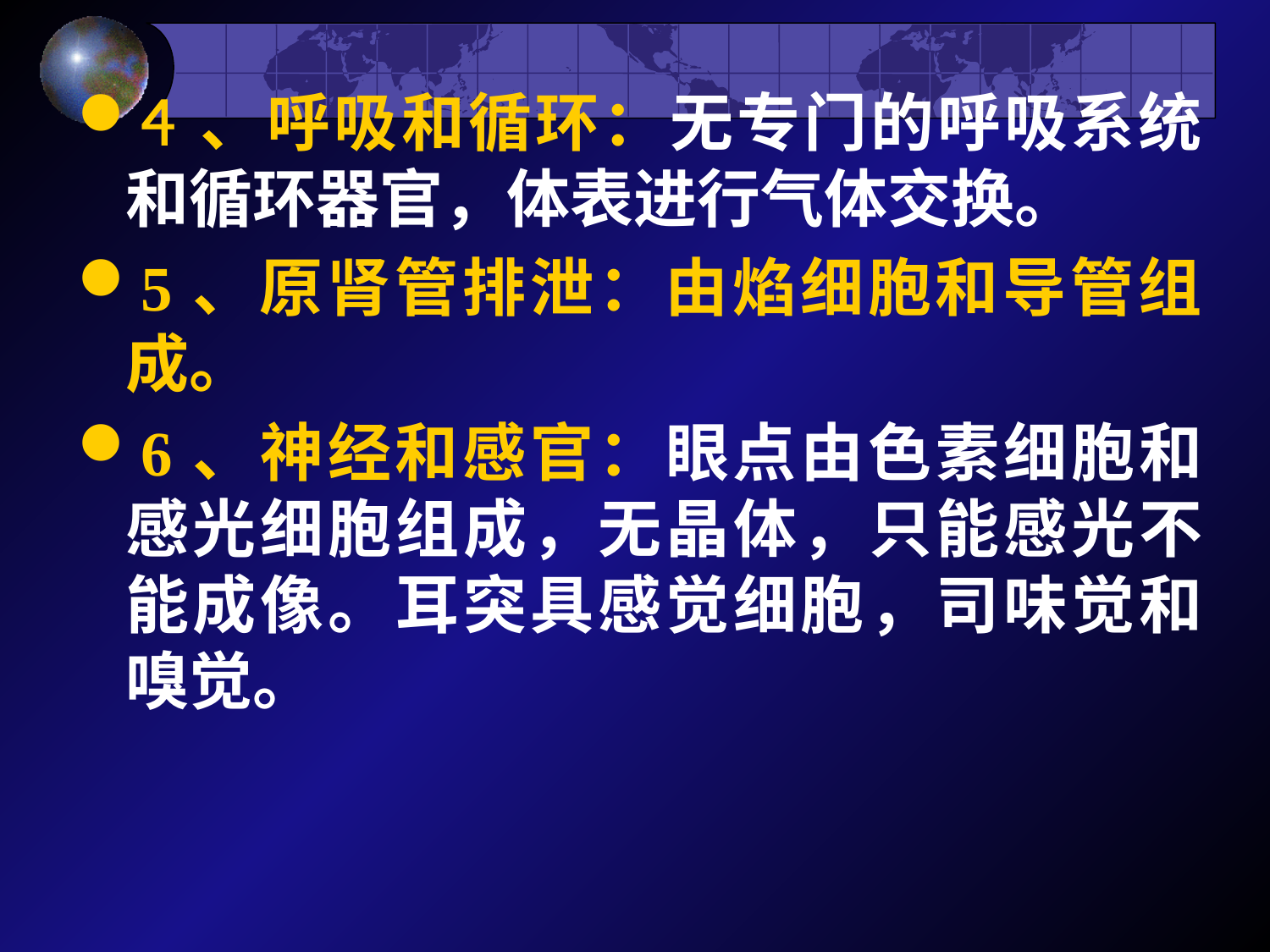

4、呼吸和循环：无专门的呼吸系统和循环器官，体表进行气体交换。
5、原肾管排泄：由焰细胞和导管组成。
6、神经和感官：眼点由色素细胞和感光细胞组成，无晶体，只能感光不能成像。耳突具感觉细胞，司味觉和嗅觉。

12